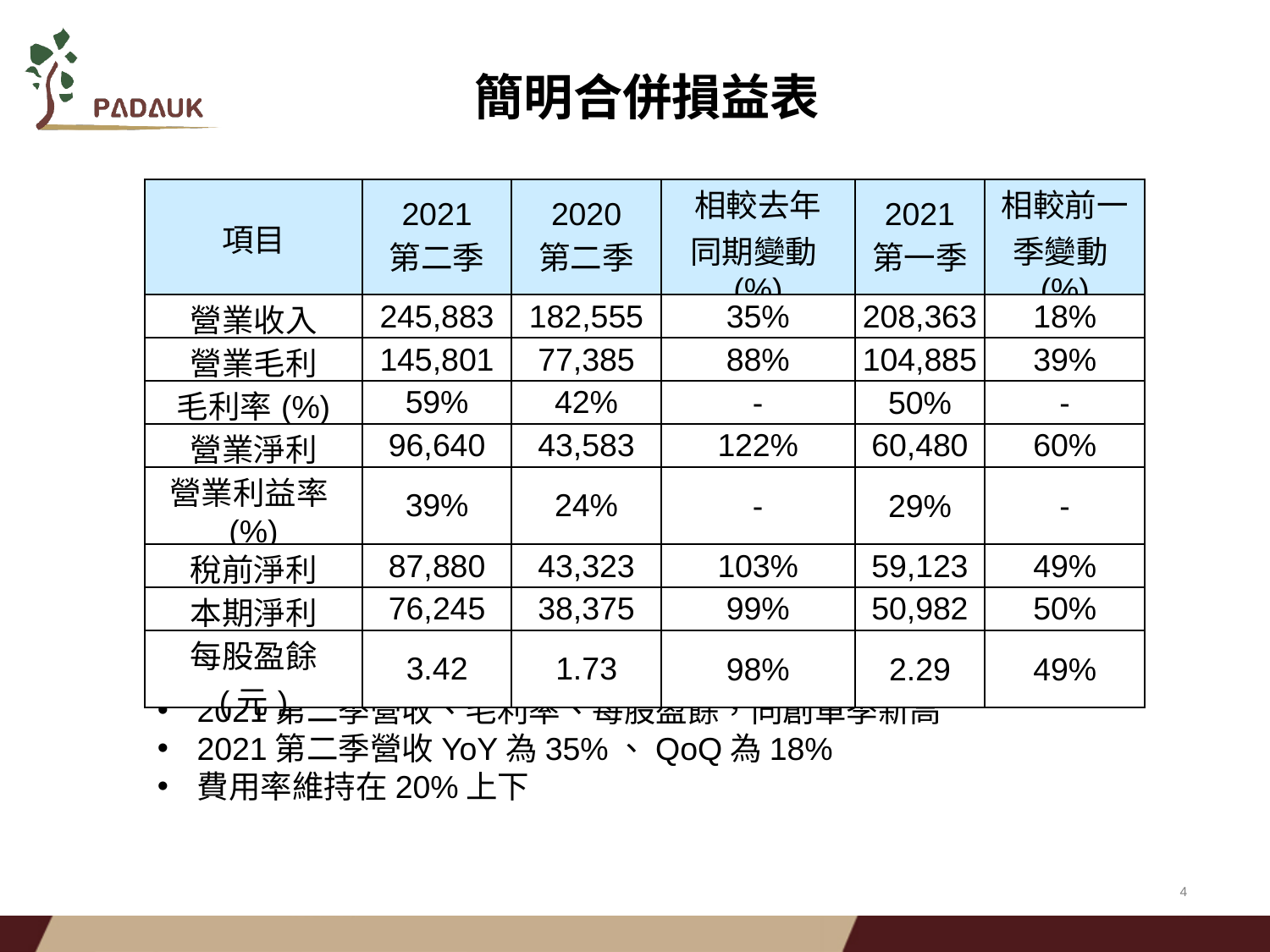

簡明合併損益表
| 項目 | 2021 第二季 | 2020 第二季 | 相較去年 同期變動(%) | 2021 第一季 | 相較前一季變動(%) |
| --- | --- | --- | --- | --- | --- |
| 營業收入 | 245,883 | 182,555 | 35% | 208,363 | 18% |
| 營業毛利 | 145,801 | 77,385 | 88% | 104,885 | 39% |
| 毛利率(%) | 59% | 42% | - | 50% | - |
| 營業淨利 | 96,640 | 43,583 | 122% | 60,480 | 60% |
| 營業利益率(%) | 39% | 24% | - | 29% | - |
| 稅前淨利 | 87,880 | 43,323 | 103% | 59,123 | 49% |
| 本期淨利 | 76,245 | 38,375 | 99% | 50,982 | 50% |
| 每股盈餘 (元) | 3.42 | 1.73 | 98% | 2.29 | 49% |
說明：
2021第二季營收、毛利率、每股盈餘，同創單季新高
2021第二季營收YoY為35%、QoQ為18%
費用率維持在20%上下
4